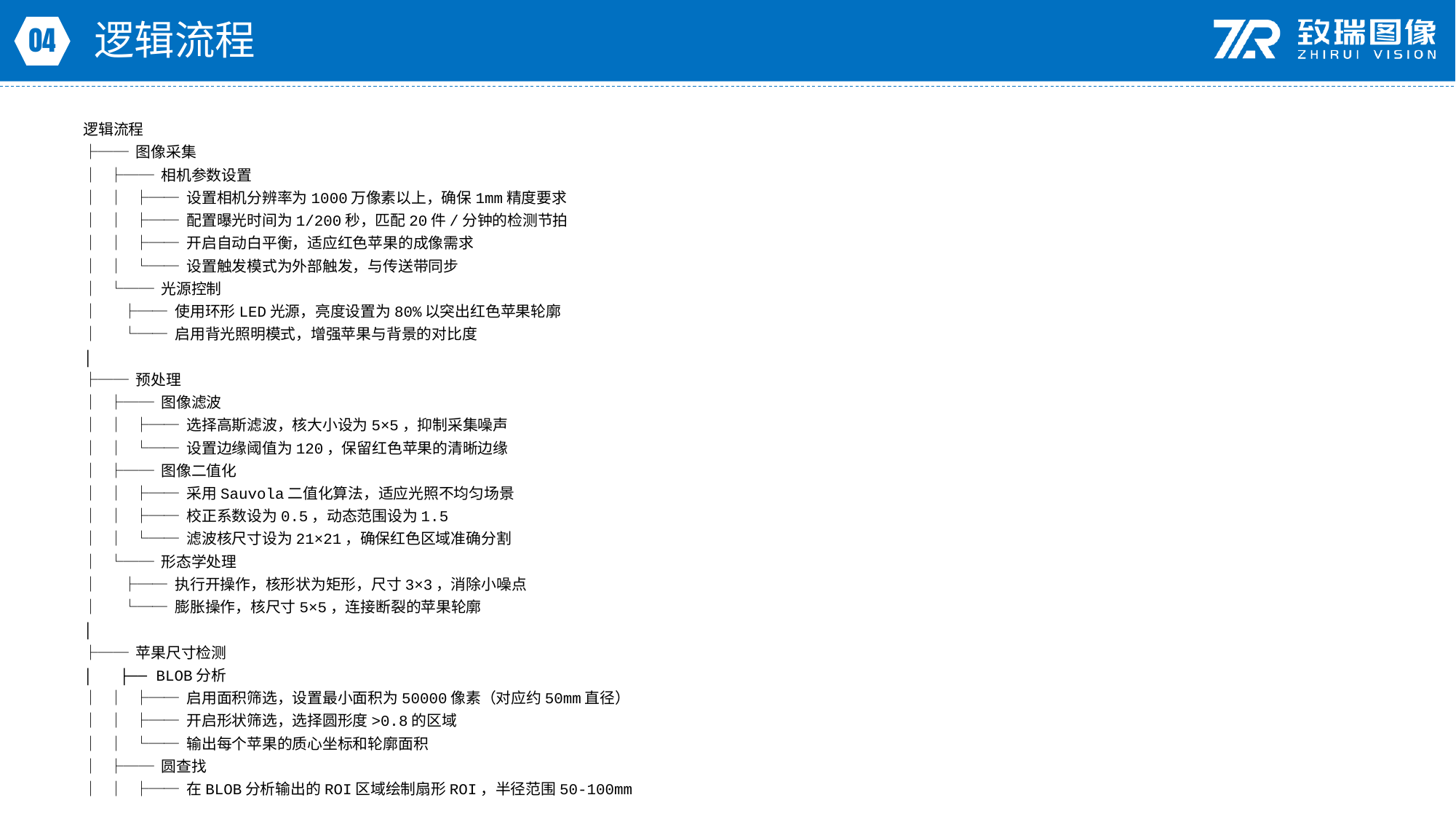

逻辑流程
04

逻辑流程
├── 图像采集
│   ├── 相机参数设置
│   │   ├── 设置相机分辨率为1000万像素以上，确保1mm精度要求
│   │   ├── 配置曝光时间为1/200秒，匹配20件/分钟的检测节拍
│   │   ├── 开启自动白平衡，适应红色苹果的成像需求
│   │   └── 设置触发模式为外部触发，与传送带同步
│   └── 光源控制
│       ├── 使用环形LED光源，亮度设置为80%以突出红色苹果轮廓
│       └── 启用背光照明模式，增强苹果与背景的对比度
│
├── 预处理
│   ├── 图像滤波
│   │   ├── 选择高斯滤波，核大小设为5×5，抑制采集噪声
│   │   └── 设置边缘阈值为120，保留红色苹果的清晰边缘
│   ├── 图像二值化
│   │   ├── 采用Sauvola二值化算法，适应光照不均匀场景
│   │   ├── 校正系数设为0.5，动态范围设为1.5
│   │   └── 滤波核尺寸设为21×21，确保红色区域准确分割
│   └── 形态学处理
│       ├── 执行开操作，核形状为矩形，尺寸3×3，消除小噪点
│       └── 膨胀操作，核尺寸5×5，连接断裂的苹果轮廓
│
├── 苹果尺寸检测
│   ├── BLOB分析
│   │   ├── 启用面积筛选，设置最小面积为50000像素（对应约50mm直径）
│   │   ├── 开启形状筛选，选择圆形度>0.8的区域
│   │   └── 输出每个苹果的质心坐标和轮廓面积
│   ├── 圆查找
│   │   ├── 在BLOB分析输出的ROI区域绘制扇形ROI，半径范围50-100mm